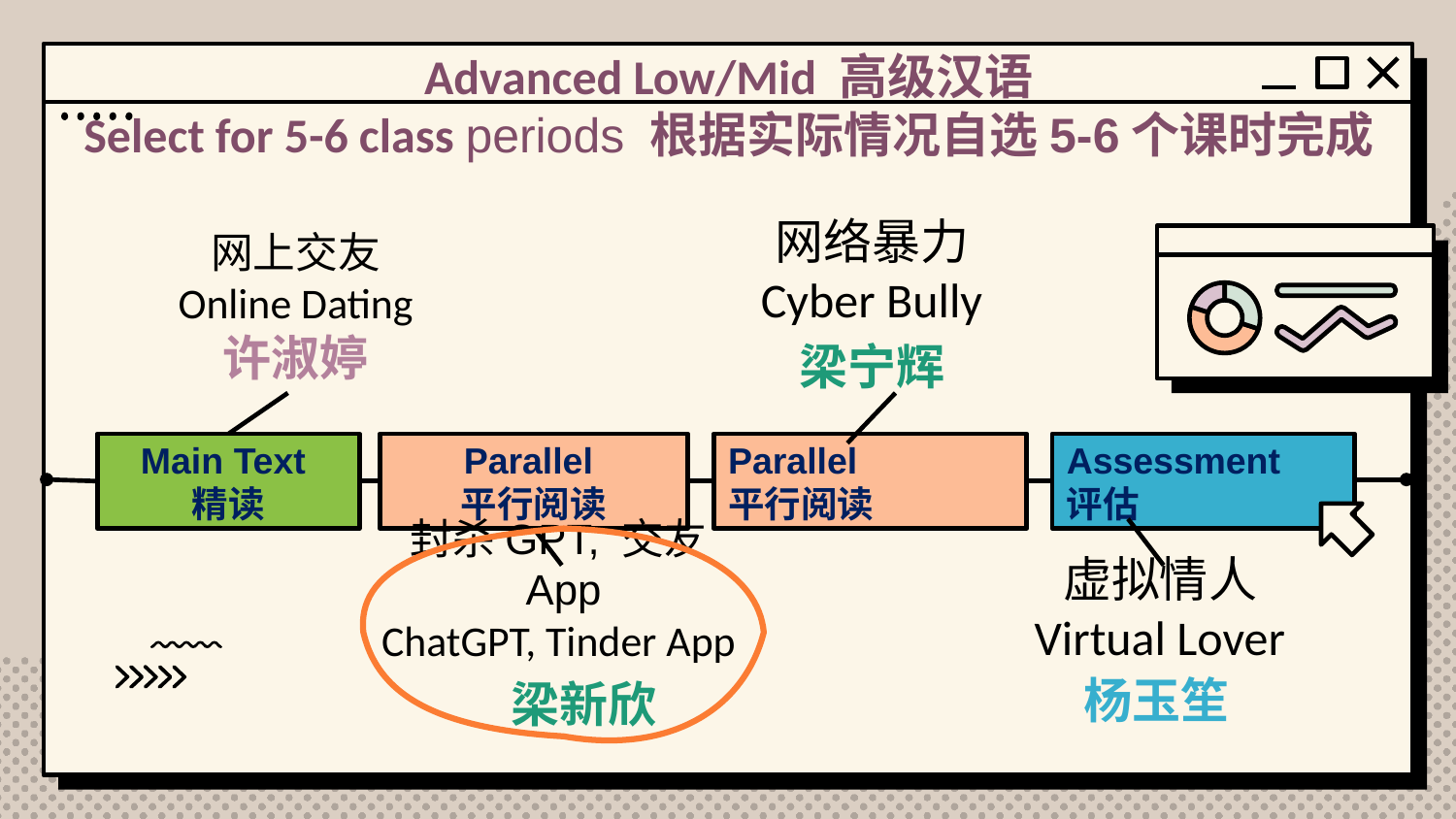

# Advanced Low/Mid 高级汉语 Select for 5-6 class periods 根据实际情况自选5-6个课时完成

网络暴力
Cyber Bully
网上交友
Online Dating
许淑婷
梁宁辉
Main Text
精读
Parallel
平行阅读
Parallel
平行阅读
Assessment
评估

虚拟情人
Virtual Lover

封杀GPT, 交友App
ChatGPT, Tinder App

杨玉笙
梁新欣